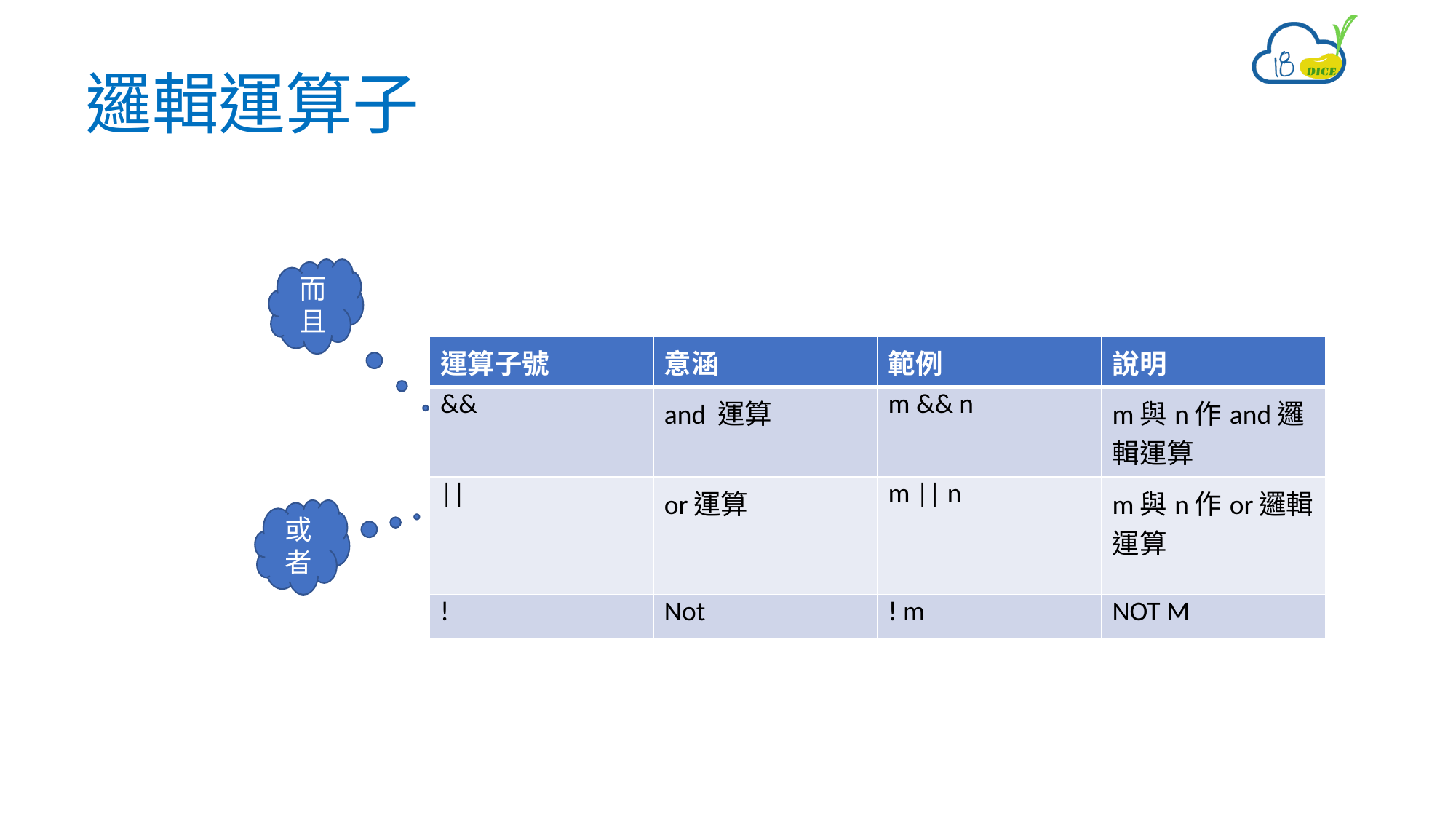

邏輯運算子
而且
| 運算子號 | 意涵 | 範例 | 說明 |
| --- | --- | --- | --- |
| && | and 運算 | m && n | m與n作and邏輯運算 |
| || | or運算 | m || n | m與n作or邏輯運算 |
| ! | Not | ! m | NOT M |
或者